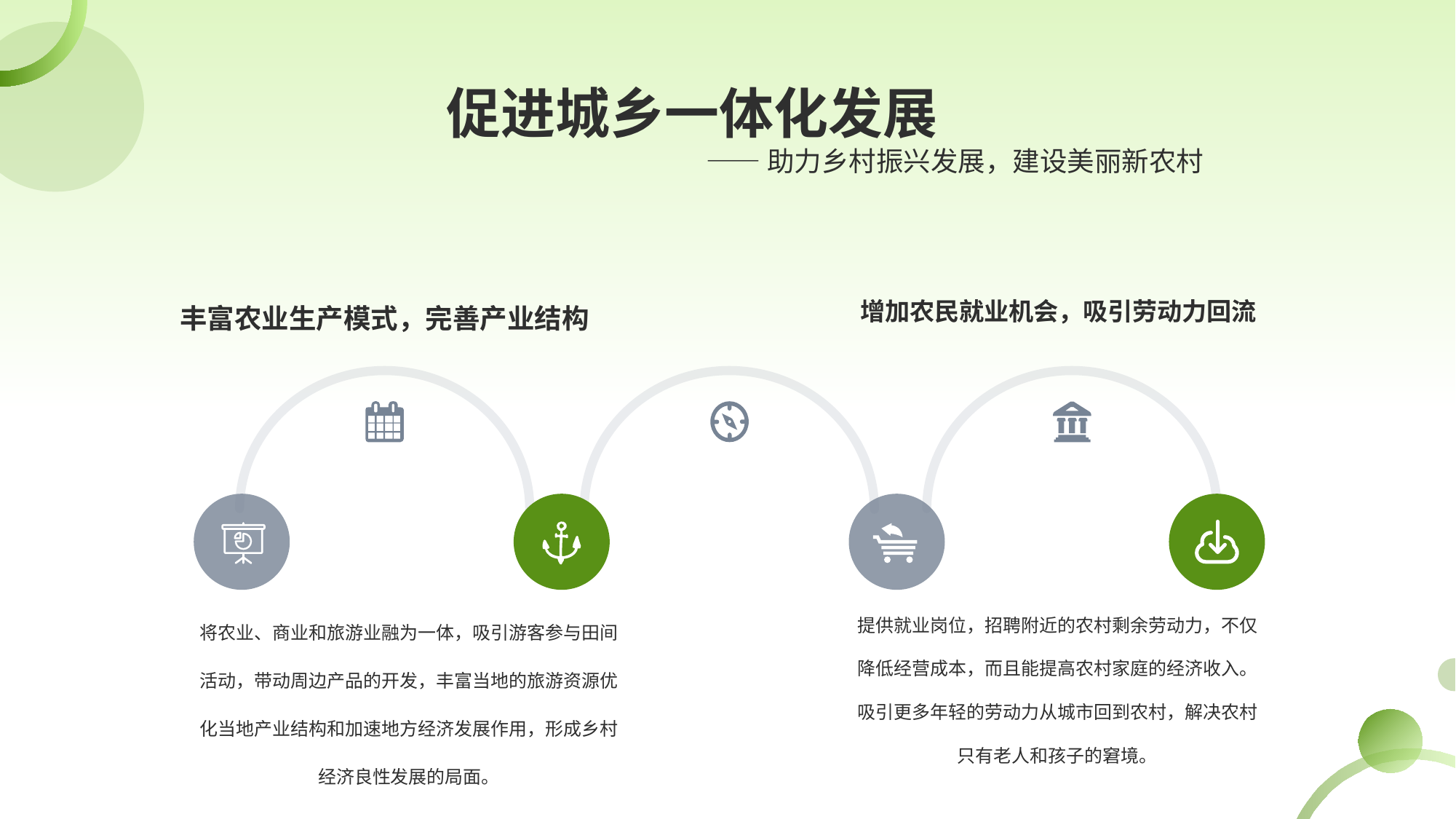

促进城乡一体化发展
                                                                                     ——助力乡村振兴发展，建设美丽新农村
 增加农民就业机会，吸引劳动力回流
提供就业岗位，招聘附近的农村剩余劳动力，不仅降低经营成本，而且能提高农村家庭的经济收入。吸引更多年轻的劳动力从城市回到农村，解决农村只有老人和孩子的窘境。

丰富农业生产模式，完善产业结构
将农业、商业和旅游业融为一体，吸引游客参与田间活动，带动周边产品的开发，丰富当地的旅游资源优化当地产业结构和加速地方经济发展作用，形成乡村经济良性发展的局面。